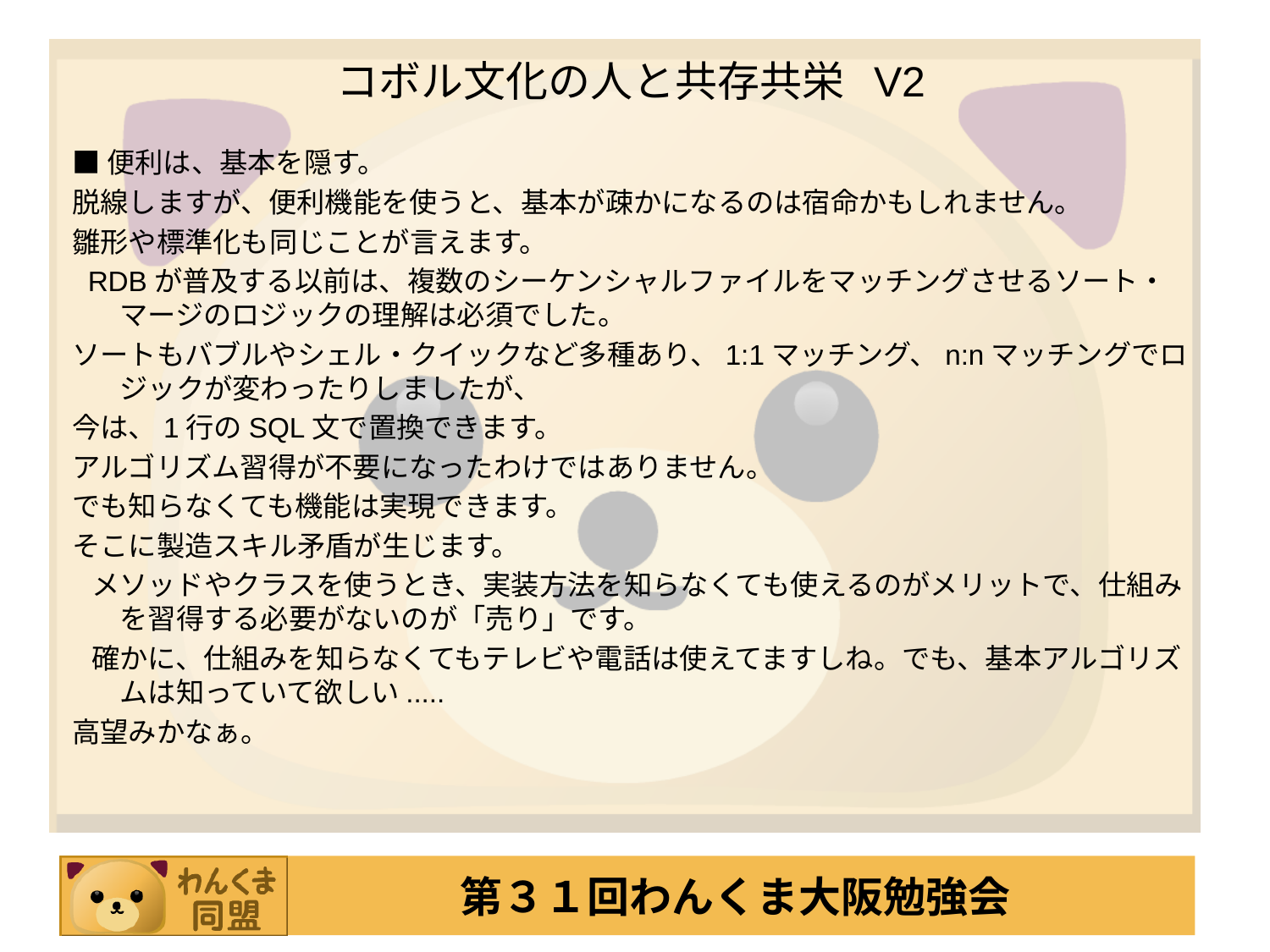

# コボル文化の人と共存共栄  V2
■便利は、基本を隠す。
脱線しますが、便利機能を使うと、基本が疎かになるのは宿命かもしれません。
雛形や標準化も同じことが言えます。
  RDBが普及する以前は、複数のシーケンシャルファイルをマッチングさせるソート・マージのロジックの理解は必須でした。
ソートもバブルやシェル・クイックなど多種あり、1:1マッチング、n:nマッチングでロジックが変わったりしましたが、
今は、1行のSQL文で置換できます。
アルゴリズム習得が不要になったわけではありません。
でも知らなくても機能は実現できます。
そこに製造スキル矛盾が生じます。
  メソッドやクラスを使うとき、実装方法を知らなくても使えるのがメリットで、仕組みを習得する必要がないのが「売り」です。
  確かに、仕組みを知らなくてもテレビや電話は使えてますしね。でも、基本アルゴリズムは知っていて欲しい.....
高望みかなぁ。